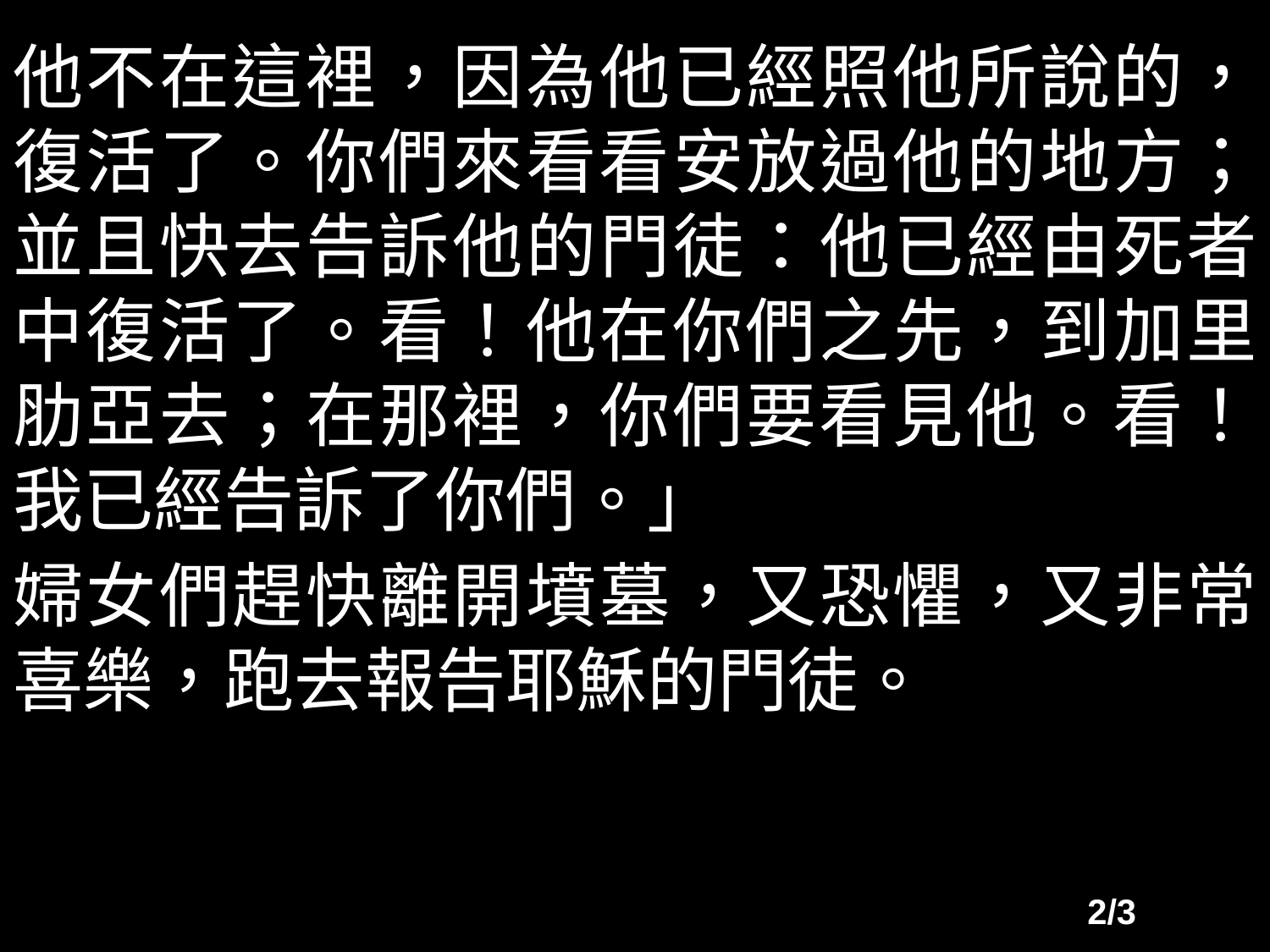

他不在這裡，因為他已經照他所說的，復活了。你們來看看安放過他的地方；並且快去告訴他的門徒：他已經由死者中復活了。看！他在你們之先，到加里肋亞去；在那裡，你們要看見他。看！我已經告訴了你們。」
婦女們趕快離開墳墓，又恐懼，又非常喜樂，跑去報告耶穌的門徒。
2/3